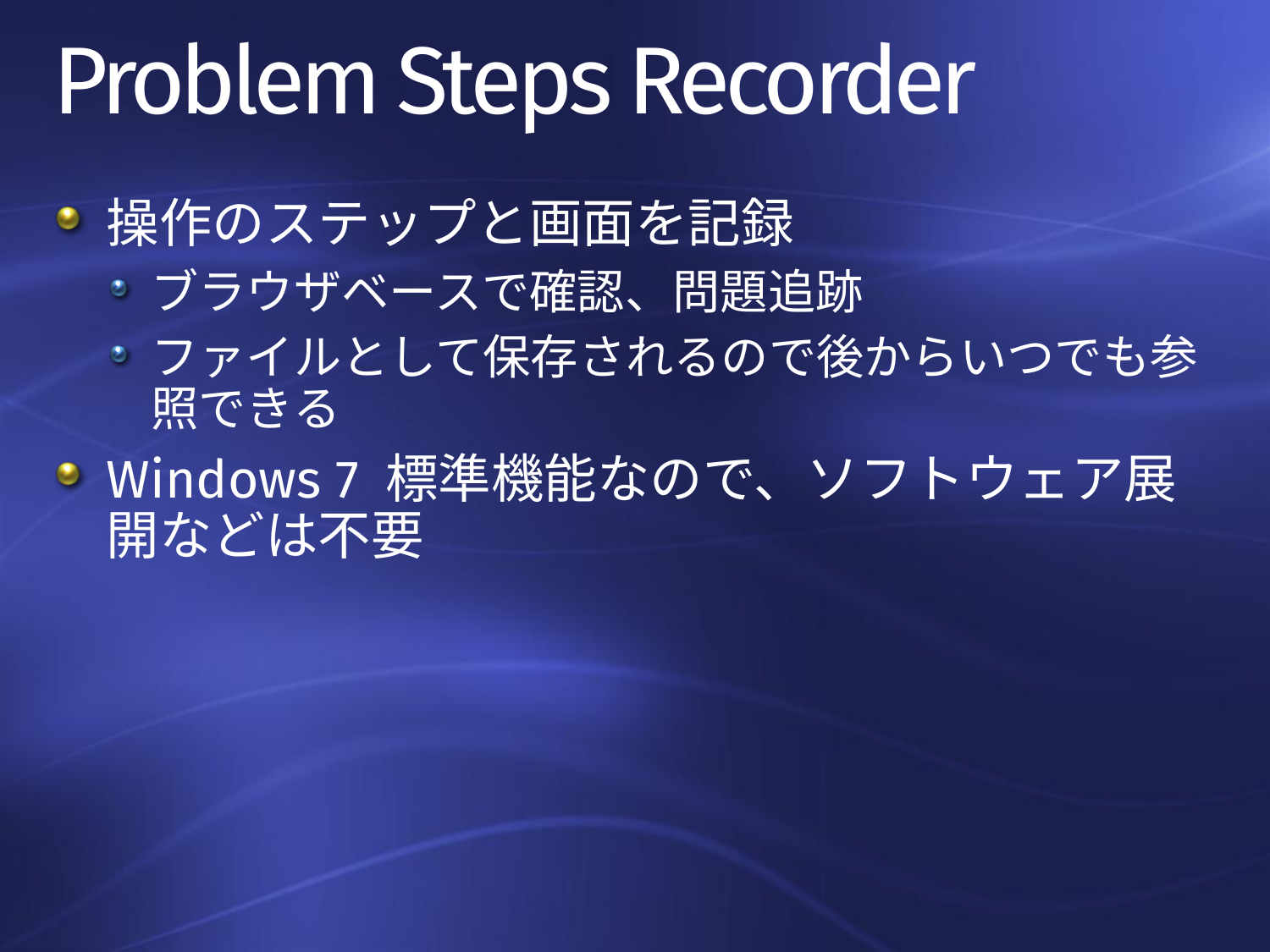

# Problem Steps Recorder
操作のステップと画面を記録
ブラウザベースで確認、問題追跡
ファイルとして保存されるので後からいつでも参照できる
Windows 7 標準機能なので、ソフトウェア展開などは不要